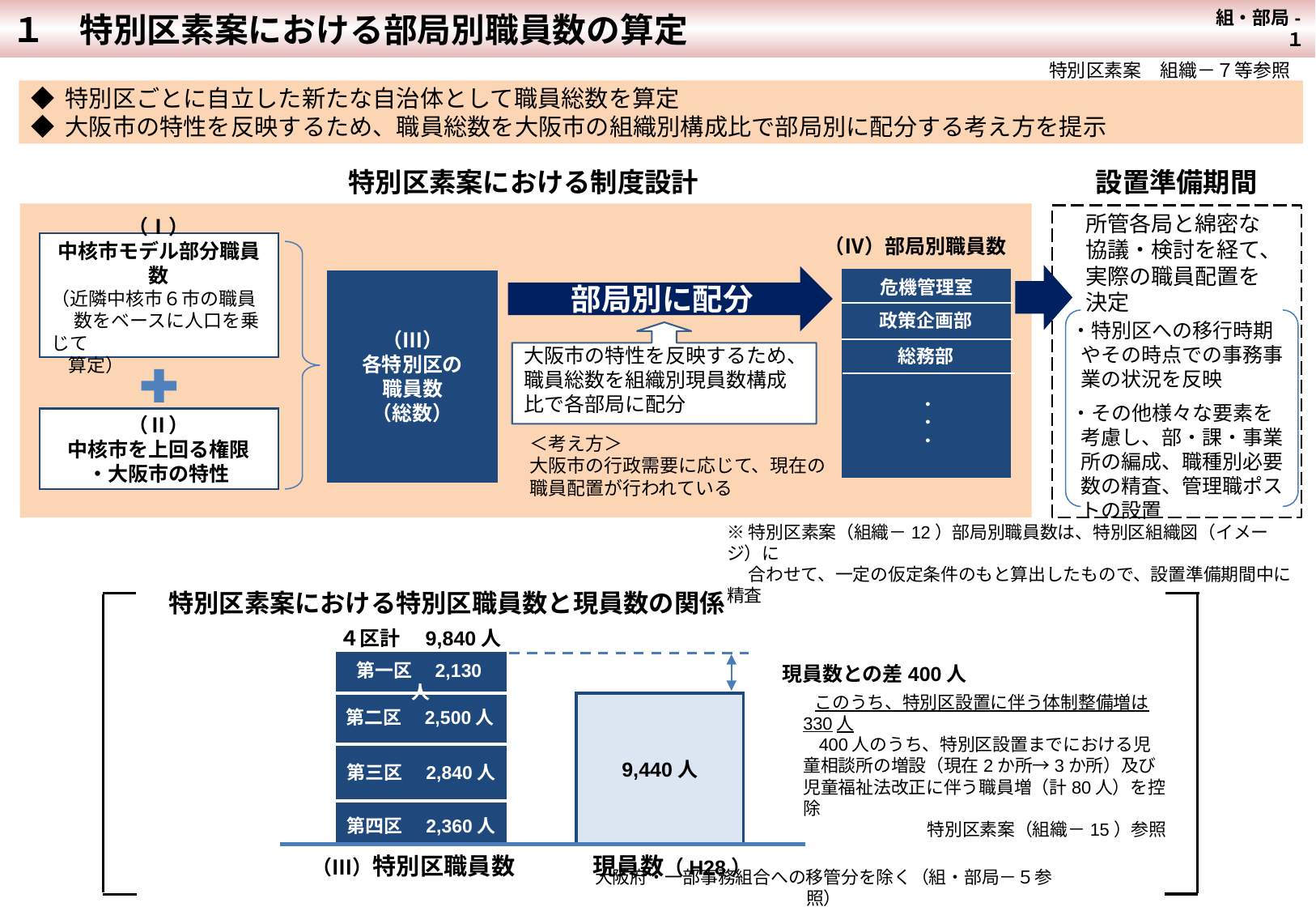

組・部局-１
１　特別区素案における部局別職員数の算定
特別区素案　組織－７等参照
◆ 特別区ごとに自立した新たな自治体として職員総数を算定
◆ 大阪市の特性を反映するため、職員総数を大阪市の組織別構成比で部局別に配分する考え方を提示
特別区素案における制度設計
設置準備期間

所管各局と綿密な協議・検討を経て、実際の職員配置を決定

（Ⅳ）部局別職員数
危機管理室
政策企画部
総務部
・
・
・
（Ⅰ）
中核市モデル部分職員数
（近隣中核市６市の職員
　 数をベースに人口を乗じて
   算定）

部局別に配分
（Ⅲ）
各特別区の
職員数
（総数）

・特別区への移行時期やその時点での事務事業の状況を反映
・その他様々な要素を考慮し、部・課・事業所の編成、職種別必要数の精査、管理職ポストの設置

大阪市の特性を反映するため、
職員総数を組織別現員数構成比で各部局に配分

（Ⅱ）
中核市を上回る権限
・大阪市の特性
＜考え方＞
大阪市の行政需要に応じて、現在の
職員配置が行われている
※特別区素案（組織－12）部局別職員数は、特別区組織図（イメージ）に
　 合わせて、一定の仮定条件のもと算出したもので、設置準備期間中に精査
　　特別区素案における特別区職員数と現員数の関係
４区計　9,840人
第一区　2,130人
　現員数との差400人
　　このうち、特別区設置に伴う体制整備増は330人
　　400人のうち、特別区設置までにおける児童相談所の増設（現在2か所→3か所）及び児童福祉法改正に伴う職員増（計80人）を控除
　　特別区素案（組織－15）参照

9,440人
第二区　2,500人
第三区　2,840人
第四区　2,360人
（Ⅲ）特別区職員数
現員数（H28）
大阪府・一部事務組合への移管分を除く（組・部局－５参照）